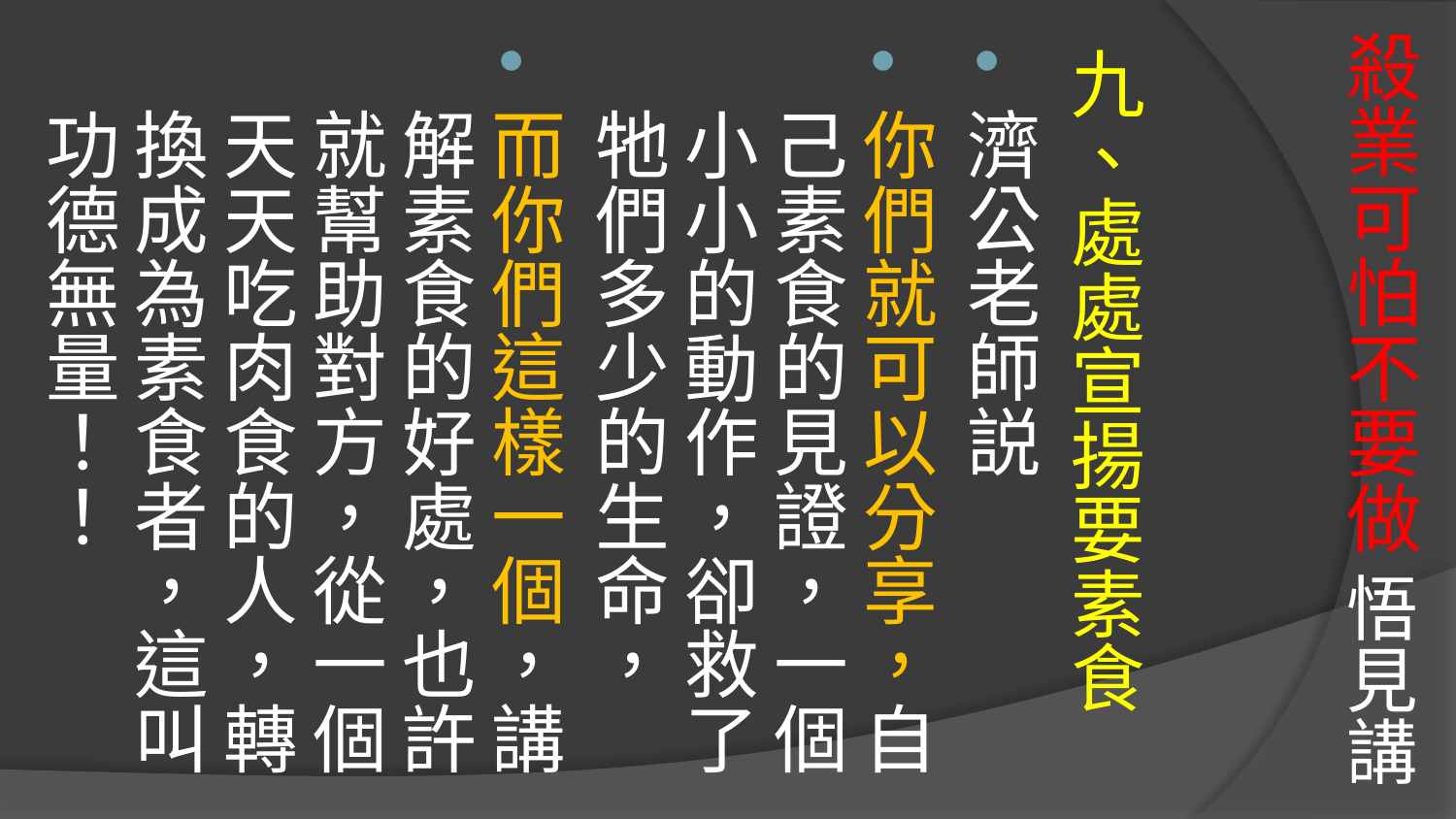

# 殺業可怕不要做 悟見講
九、處處宣揚要素食
濟公老師説
你們就可以分享，自己素食的見證，一個小小的動作，卻救了牠們多少的生命，
而你們這樣一個，講解素食的好處，也許就幫助對方，從一個天天吃肉食的人，轉換成為素食者，這叫功德無量！！